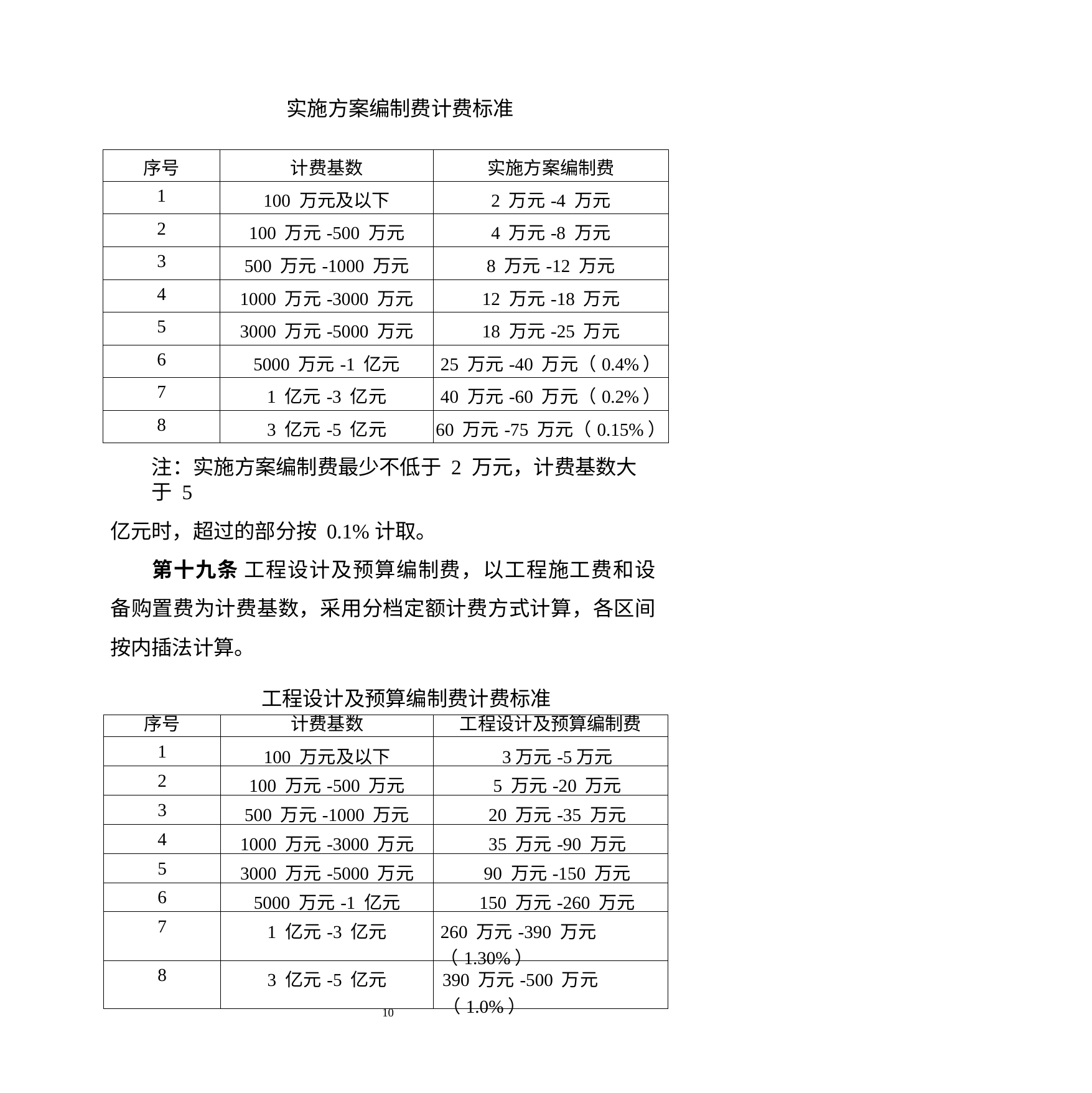

实施方案编制费计费标准
| 序号 | 计费基数 | 实施方案编制费 |
| --- | --- | --- |
| 1 | 100 万元及以下 | 2 万元-4 万元 |
| 2 | 100 万元-500 万元 | 4 万元-8 万元 |
| 3 | 500 万元-1000 万元 | 8 万元-12 万元 |
| 4 | 1000 万元-3000 万元 | 12 万元-18 万元 |
| 5 | 3000 万元-5000 万元 | 18 万元-25 万元 |
| 6 | 5000 万元-1 亿元 | 25 万元-40 万元（0.4%） |
| 7 | 1 亿元-3 亿元 | 40 万元-60 万元（0.2%） |
| 8 | 3 亿元-5 亿元 | 60 万元-75 万元（0.15%） |
注：实施方案编制费最少不低于 2 万元，计费基数大于 5
亿元时，超过的部分按 0.1%计取。
第十九条 工程设计及预算编制费，以工程施工费和设 备购置费为计费基数，采用分档定额计费方式计算，各区间 按内插法计算。

工程设计及预算编制费计费标准
| 序号 | 计费基数 | 工程设计及预算编制费 |
| --- | --- | --- |
| 1 | 100 万元及以下 | 3万元-5万元 |
| 2 | 100 万元-500 万元 | 5 万元-20 万元 |
| 3 | 500 万元-1000 万元 | 20 万元-35 万元 |
| 4 | 1000 万元-3000 万元 | 35 万元-90 万元 |
| 5 | 3000 万元-5000 万元 | 90 万元-150 万元 |
| 6 | 5000 万元-1 亿元 | 150 万元-260 万元 |
| 7 | 1 亿元-3 亿元 | 260 万元-390 万元（1.30%） |
| 8 | 3 亿元-5 亿元 | 390 万元-500 万元（1.0%） |
10